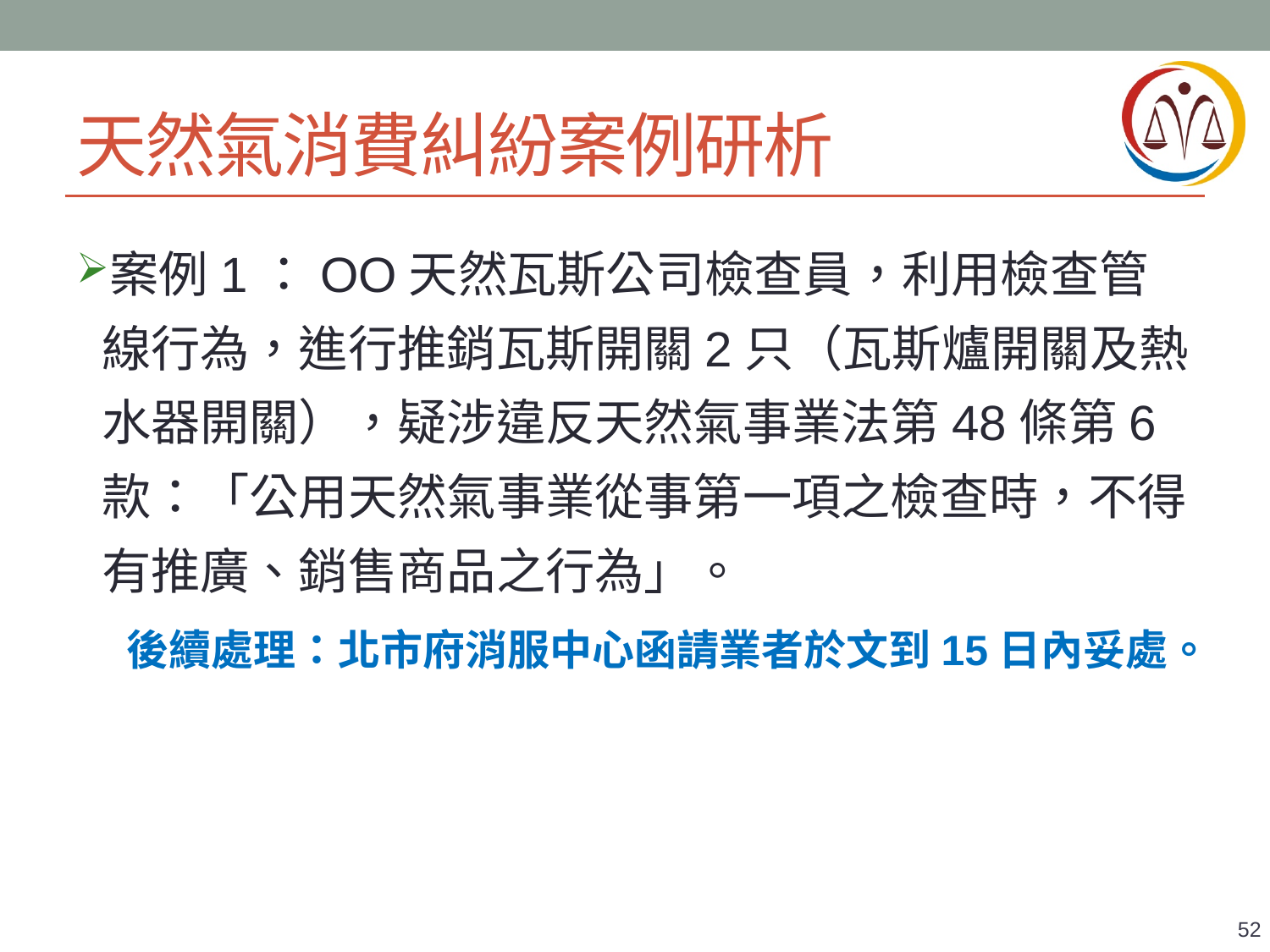

# 天然氣消費糾紛案例研析
案例1：OO天然瓦斯公司檢查員，利用檢查管線行為，進行推銷瓦斯開關2只（瓦斯爐開關及熱水器開關），疑涉違反天然氣事業法第48條第6款：「公用天然氣事業從事第一項之檢查時，不得有推廣、銷售商品之行為」。
後續處理：北市府消服中心函請業者於文到15日內妥處。

52